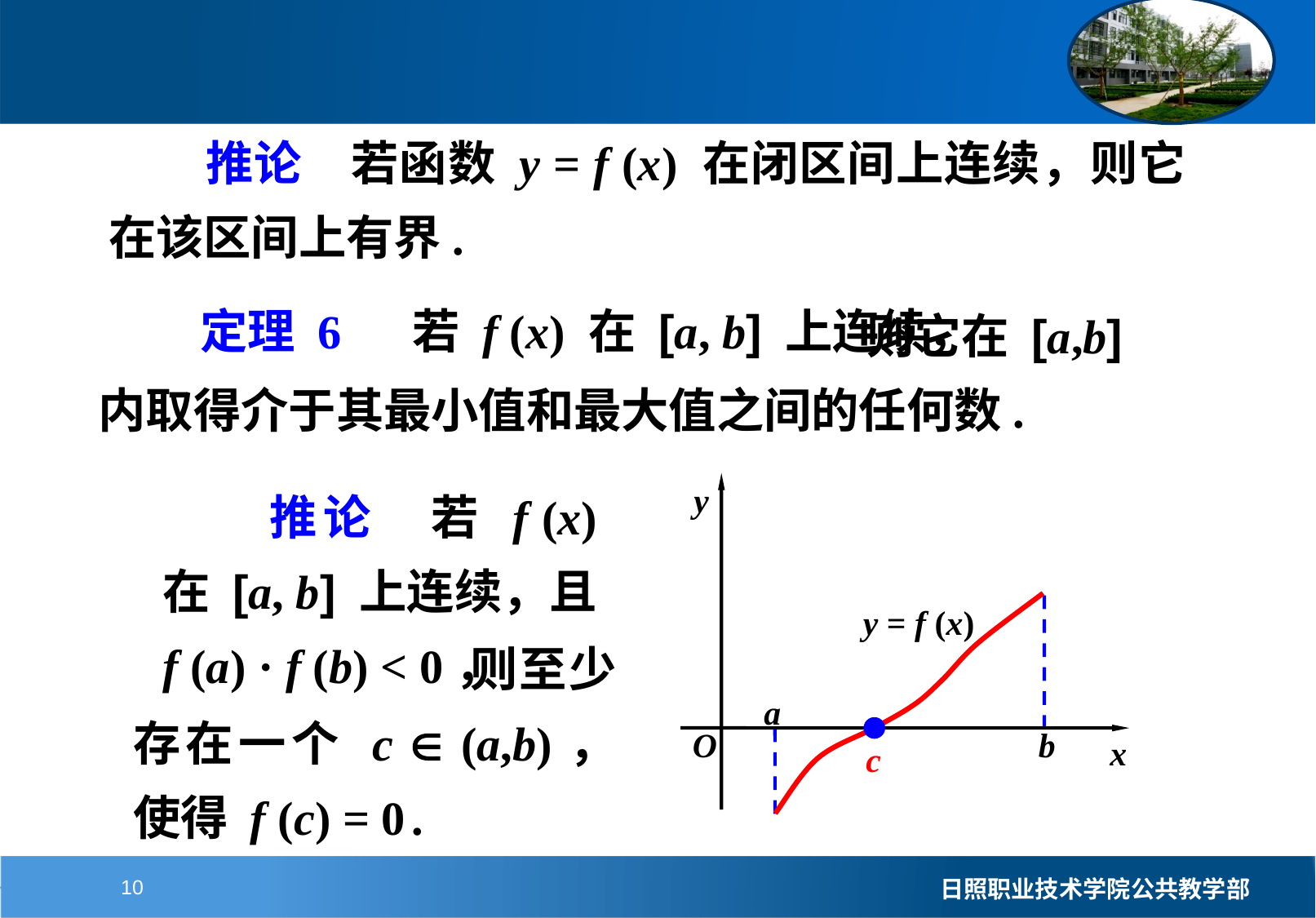

推论　若函数 y = f (x) 在闭区间上连续，则它在该区间上有界 .
                                                                      则它在 [a,b]内取得介于其最小值和最大值之间的任何数.
定理 6 　若 f (x) 在 [a, b] 上连续，
　　推论　若 f (x) 在 [a, b] 上连续，且 f (a) · f (b) < 0，
y

O
x

y = f (x)

　　　　　　   则至少存在一个 c ∈ (a,b)，使得 f (c) = 0 .
a

b

c